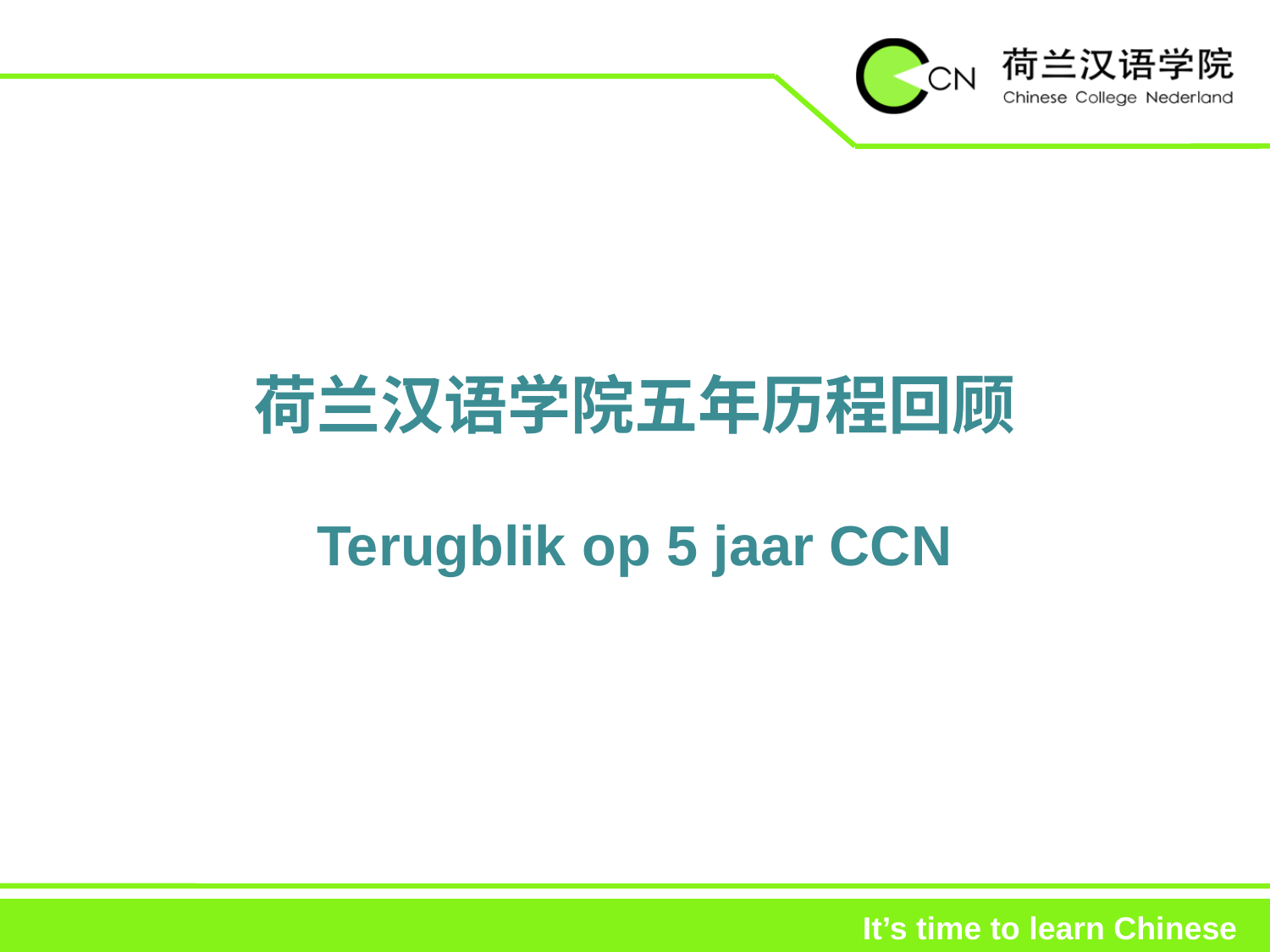

# 荷兰汉语学院五年历程回顾 Terugblik op 5 jaar CCN